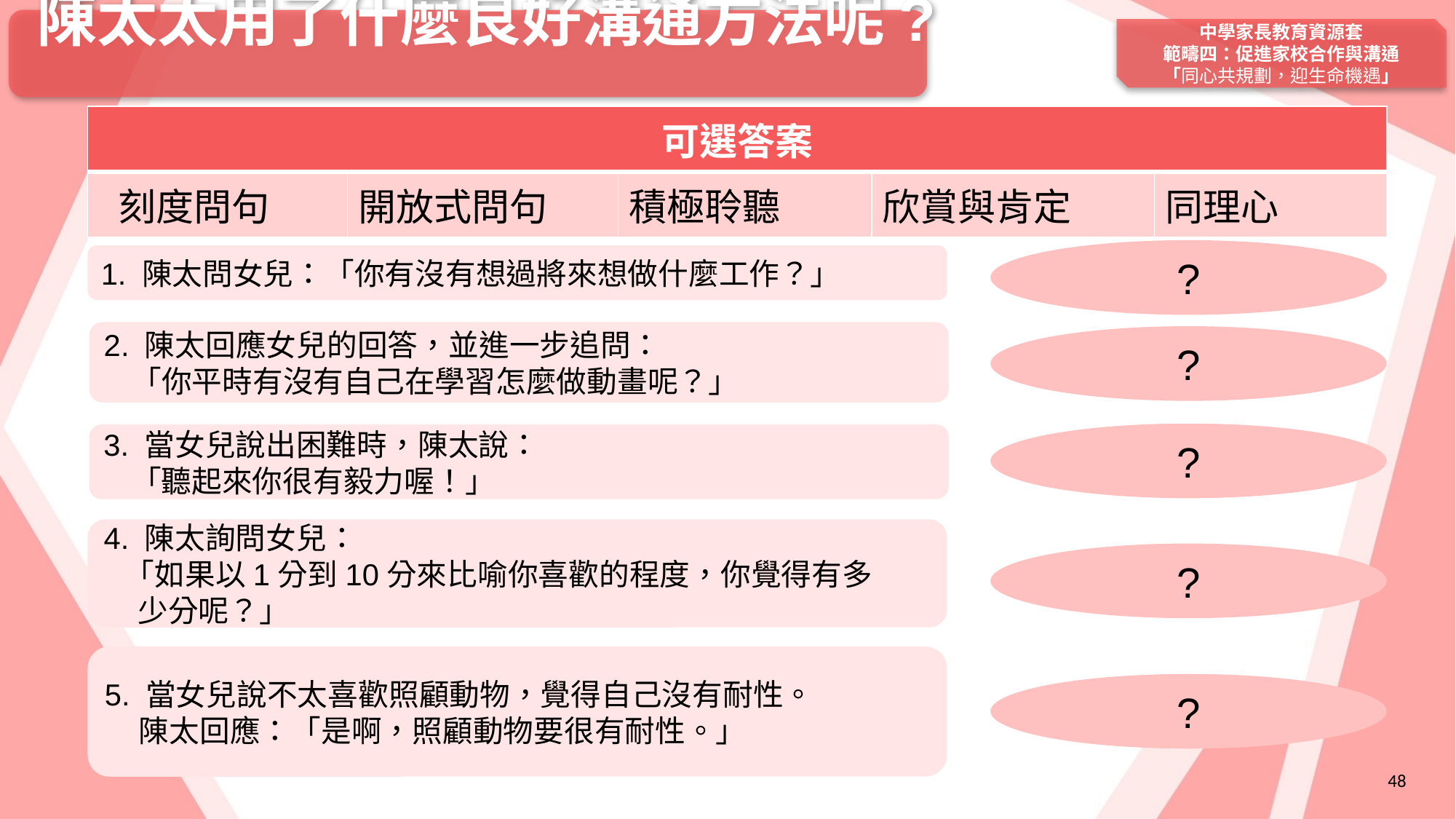

陳太太用了什麼良好溝通方法呢?
中學家長教育資源套
範疇四：促進家校合作與溝通
「同心共規劃，迎生命機遇」
| 可選答案 |  |  |  |  |
| --- | --- | --- | --- | --- |
| 刻度問句 | 開放式問句 | 積極聆聽 | 欣賞與肯定 | 同理心 |
?
1. 陳太問女兒：「你有沒有想過將來想做什麼工作？」
2. 陳太回應女兒的回答，並進一步追問：
   「你平時有沒有自己在學習怎麼做動畫呢？」
?
?
3. 當女兒說出困難時，陳太說：
   「聽起來你很有毅力喔！」
4. 陳太詢問女兒：
  「如果以1分到10分來比喻你喜歡的程度，你覺得有多
    少分呢？」
?
5. 當女兒說不太喜歡照顧動物，覺得自己沒有耐性。
    陳太回應：「是啊，照顧動物要很有耐性。」
?
48